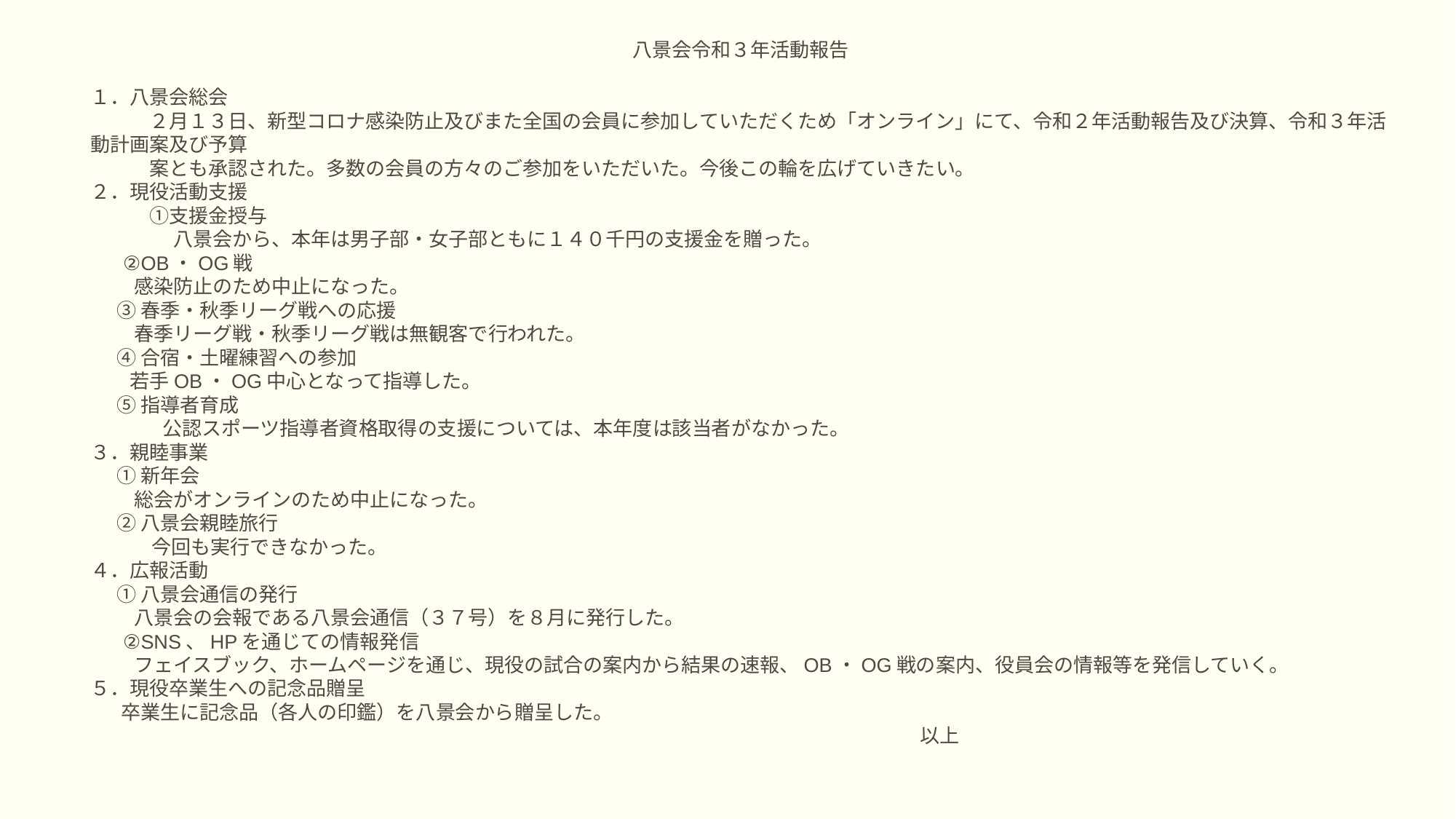

八景会令和３年活動報告

１．八景会総会
　　　２月１３日、新型コロナ感染防止及びまた全国の会員に参加していただくため「オンライン」にて、令和２年活動報告及び決算、令和３年活動計画案及び予算
　　　案とも承認された。多数の会員の方々のご参加をいただいた。今後この輪を広げていきたい。
２．現役活動支援
　　　①支援金授与
　　　　 八景会から、本年は男子部・女子部ともに１４０千円の支援金を贈った。
      ②OB・OG戦
         感染防止のため中止になった。
      ③春季・秋季リーグ戦への応援
         春季リーグ戦・秋季リーグ戦は無観客で行われた。
      ④合宿・土曜練習への参加
        若手OB・OG中心となって指導した。
      ⑤指導者育成
　　　   公認スポーツ指導者資格取得の支援については、本年度は該当者がなかった。
３．親睦事業
      ①新年会
         総会がオンラインのため中止になった。
      ②八景会親睦旅行
　　     今回も実行できなかった。
４．広報活動
      ①八景会通信の発行
         八景会の会報である八景会通信（３７号）を８月に発行した。
      ②SNS、HPを通じての情報発信
         フェイスブック、ホームページを通じ、現役の試合の案内から結果の速報、OB・OG戦の案内、役員会の情報等を発信していく。
５．現役卒業生への記念品贈呈
      卒業生に記念品（各人の印鑑）を八景会から贈呈した。
                                                                                                                                                                                             以上